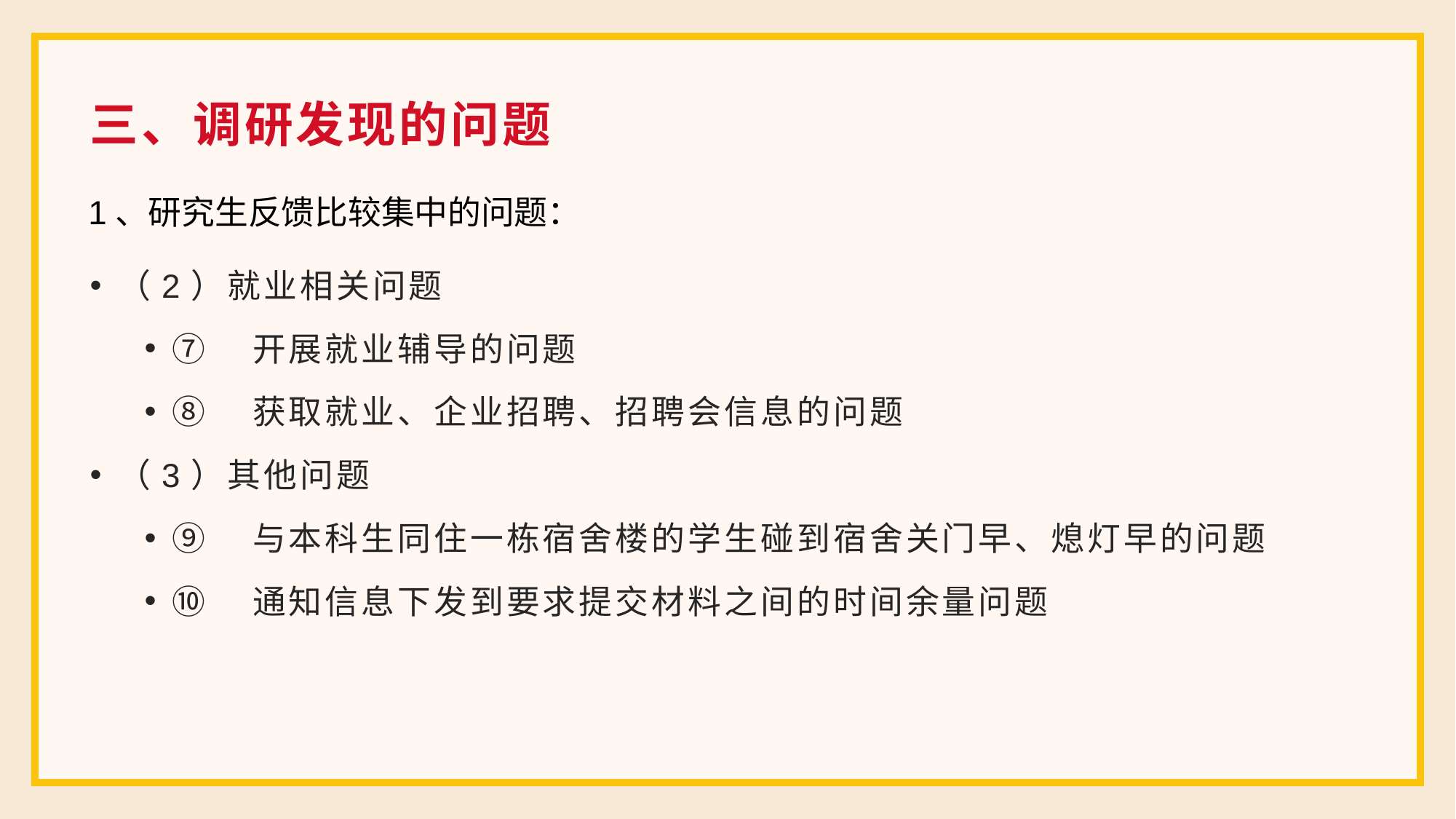

三、调研发现的问题
1、研究生反馈比较集中的问题：
（2）就业相关问题
⑦　开展就业辅导的问题
⑧　获取就业、企业招聘、招聘会信息的问题
（3）其他问题
⑨　与本科生同住一栋宿舍楼的学生碰到宿舍关门早、熄灯早的问题
⑩　通知信息下发到要求提交材料之间的时间余量问题